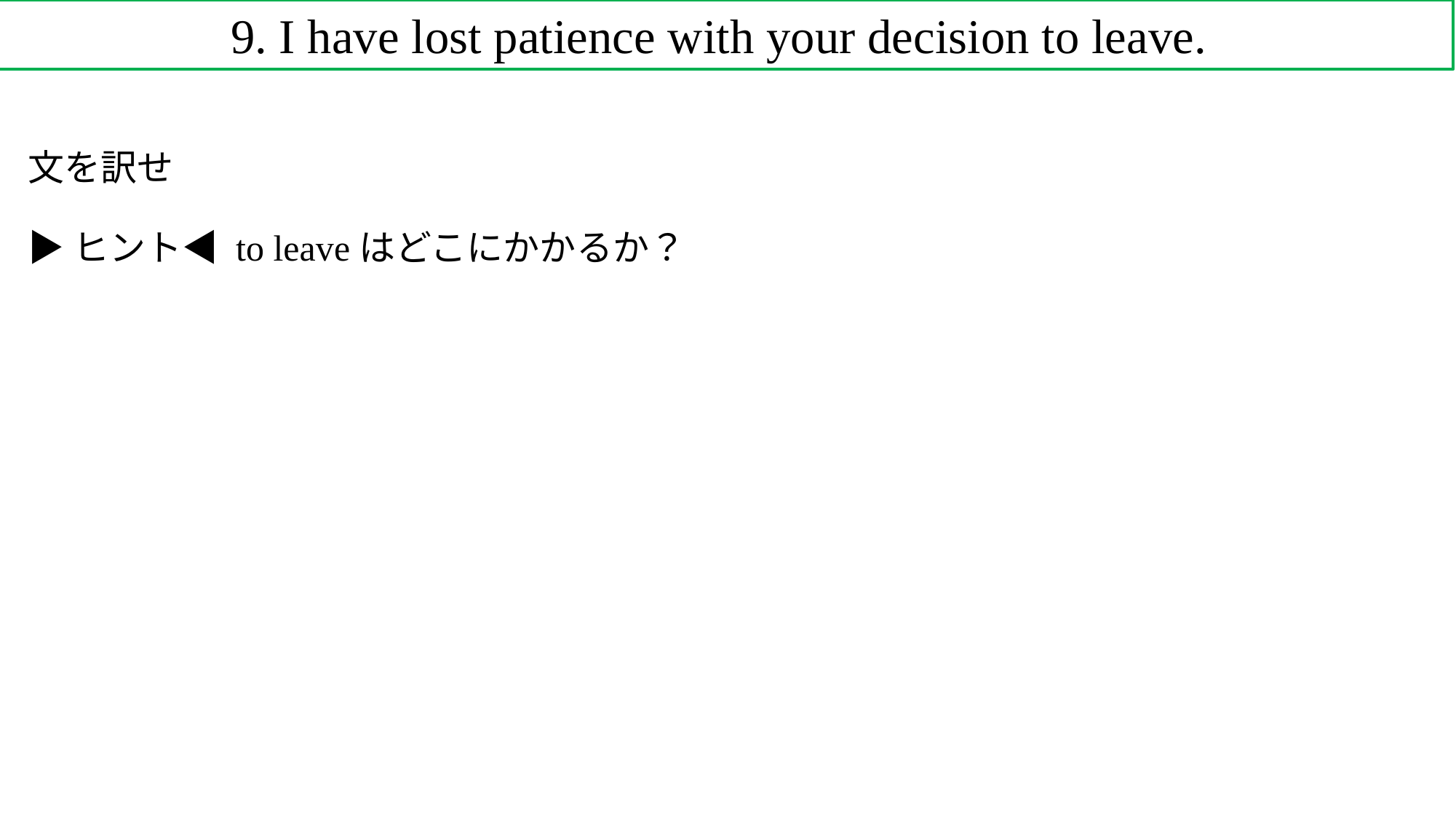

9. I have lost patience with your decision to leave.
文を訳せ
▶ヒント◀ to leaveはどこにかかるか？